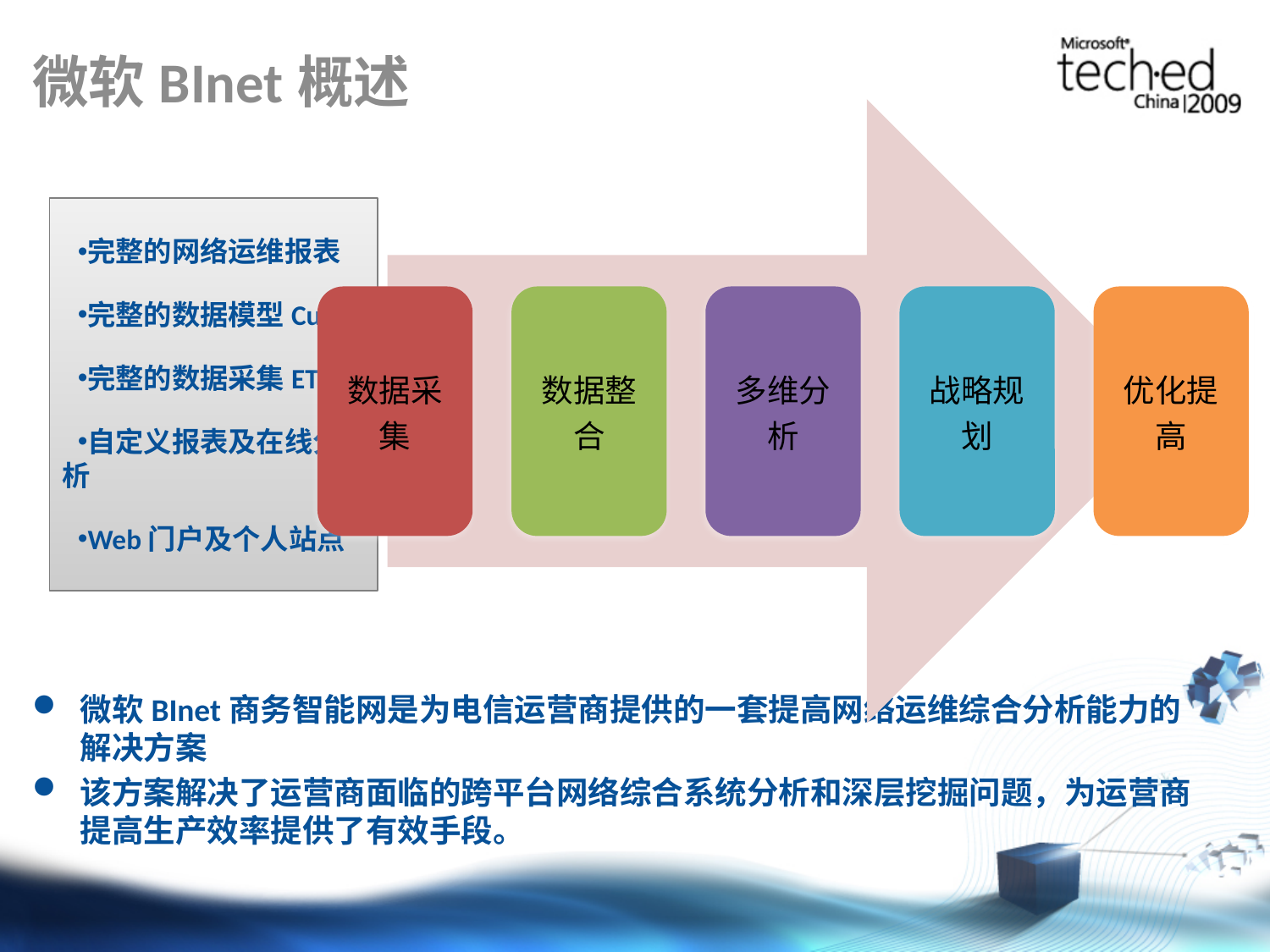

# 微软BInet概述
数据采集
多维分析
战略规划
数据整合
优化提高

完整的网络运维报表

完整的数据模型Cube

完整的数据采集ETL

自定义报表及在线分析

Web门户及个人站点

微软BInet商务智能网是为电信运营商提供的一套提高网络运维综合分析能力的解决方案
该方案解决了运营商面临的跨平台网络综合系统分析和深层挖掘问题，为运营商提高生产效率提供了有效手段。